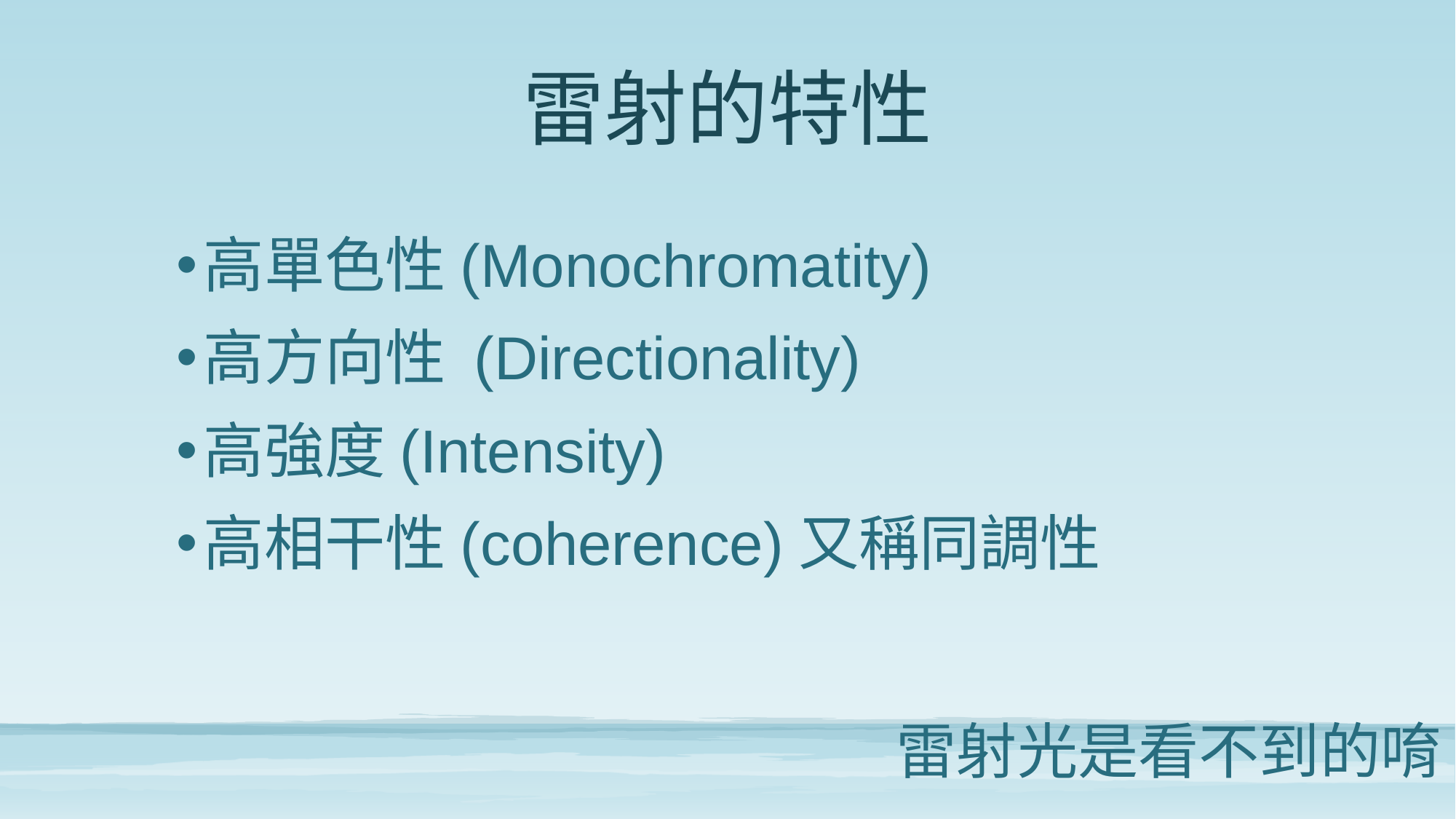

# 雷射的特性
高單色性(Monochromatity)
高方向性 (Directionality)
高強度(Intensity)
高相干性(coherence)又稱同調性
雷射光是看不到的唷